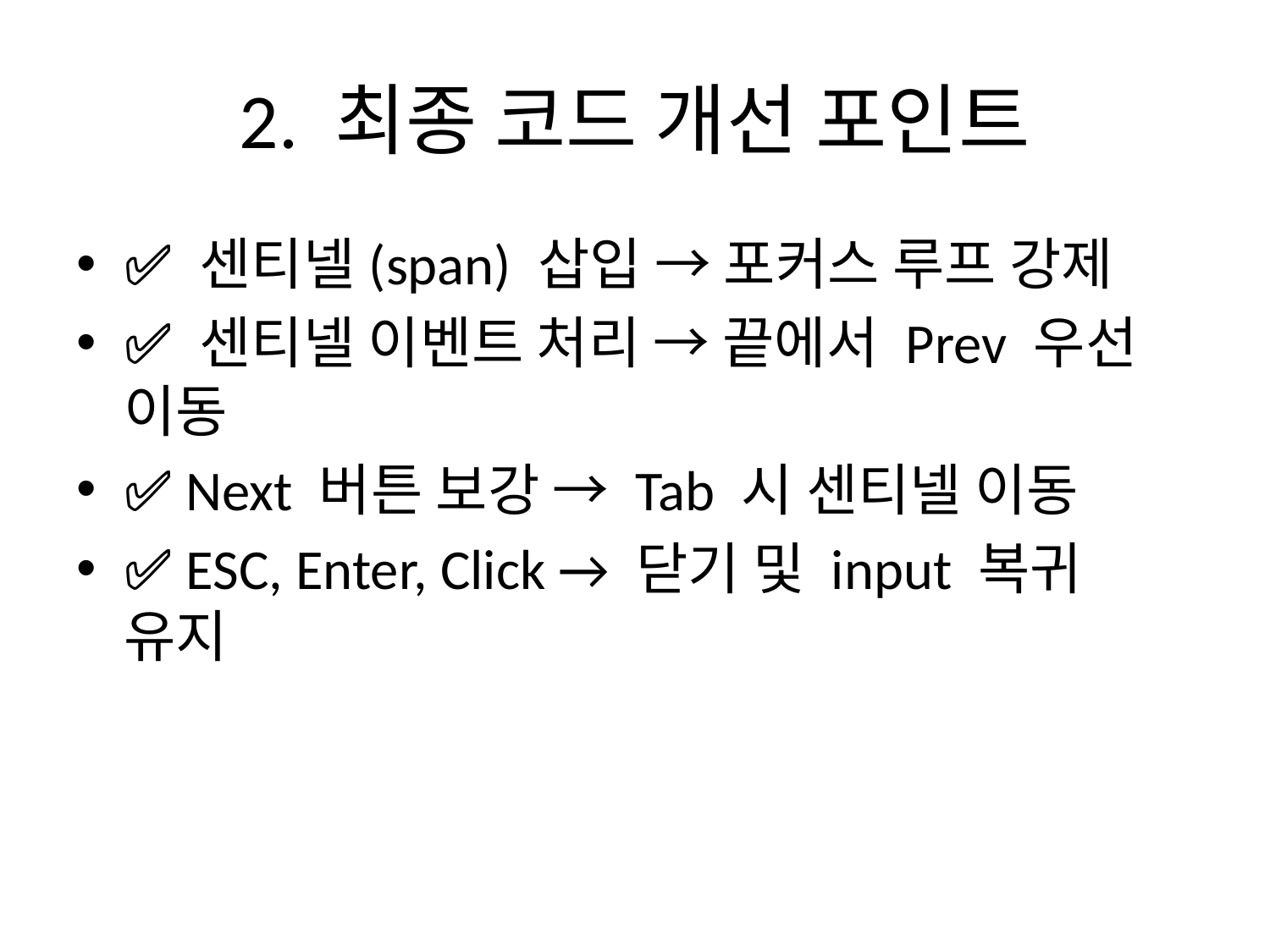

# 2. 최종 코드 개선 포인트
✅ 센티넬(span) 삽입 → 포커스 루프 강제
✅ 센티넬 이벤트 처리 → 끝에서 Prev 우선 이동
✅ Next 버튼 보강 → Tab 시 센티넬 이동
✅ ESC, Enter, Click → 닫기 및 input 복귀 유지